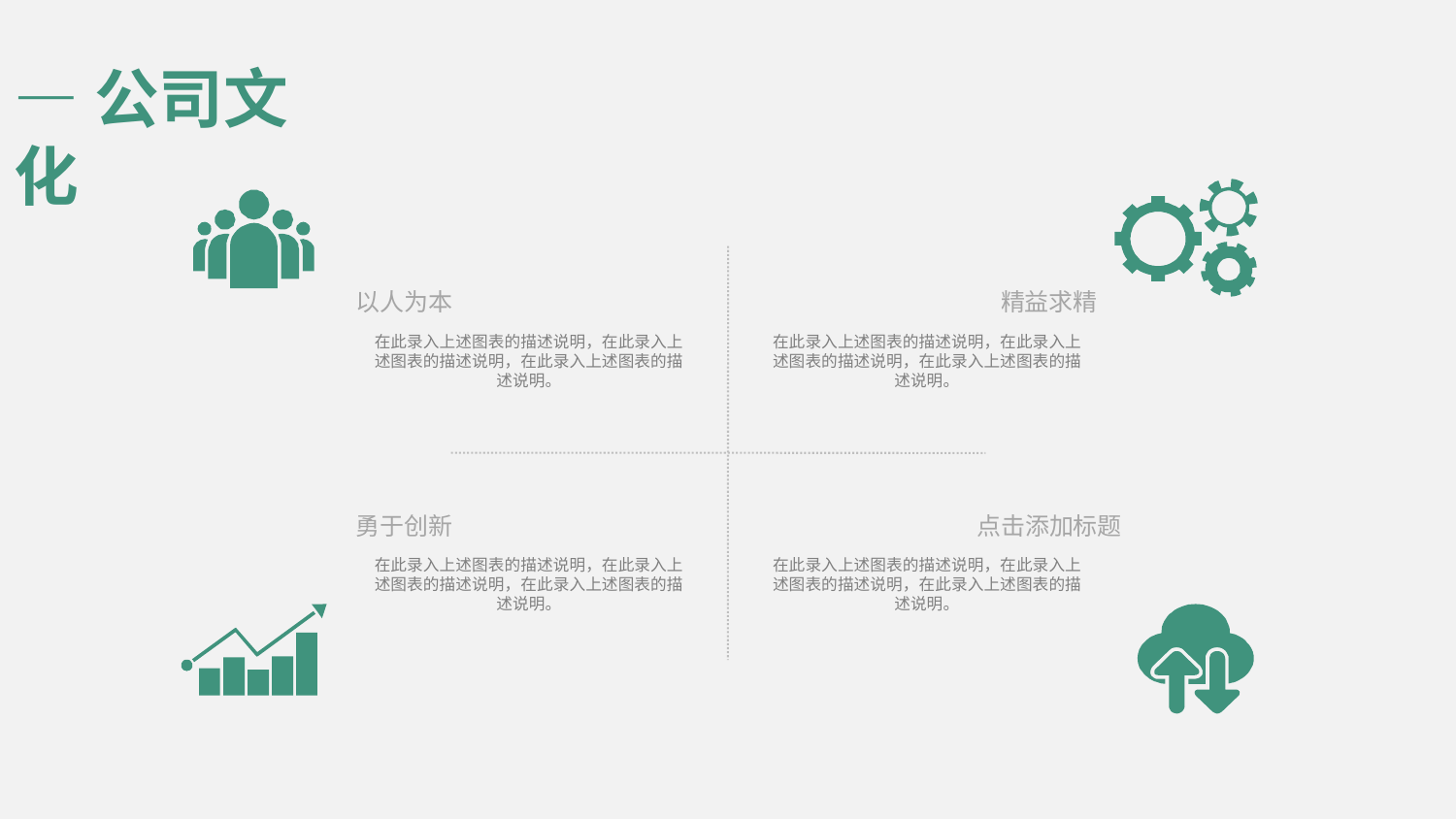

—公司文化

精益求精
在此录入上述图表的描述说明，在此录入上述图表的描述说明，在此录入上述图表的描述说明。

以人为本
在此录入上述图表的描述说明，在此录入上述图表的描述说明，在此录入上述图表的描述说明。
勇于创新
在此录入上述图表的描述说明，在此录入上述图表的描述说明，在此录入上述图表的描述说明。

点击添加标题
在此录入上述图表的描述说明，在此录入上述图表的描述说明，在此录入上述图表的描述说明。